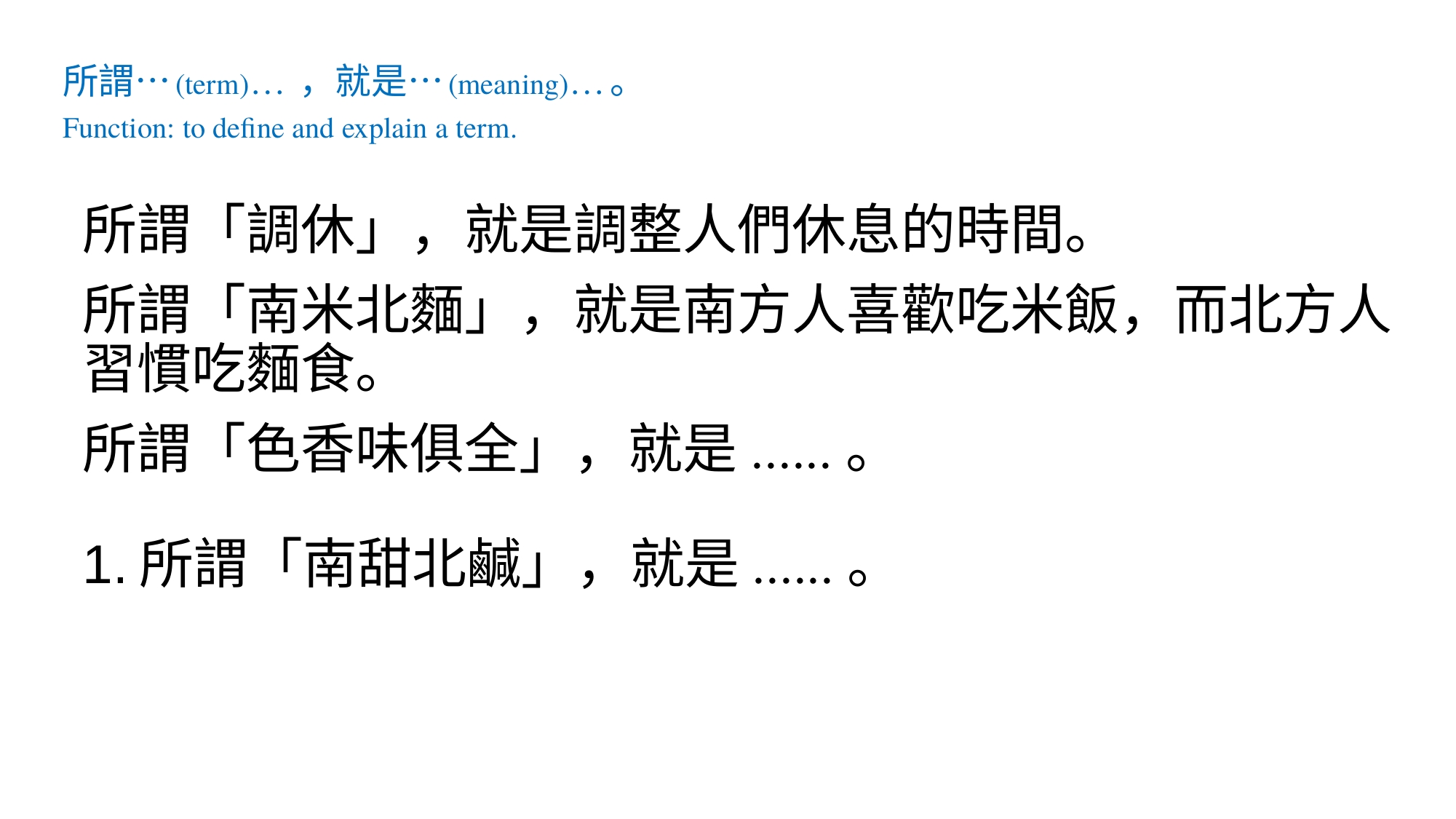

# 所謂…(term)… ，就是…(meaning)…。 Function: to define and explain a term.
所謂「調休」，就是調整人們休息的時間。
所謂「南米北麵」，就是南方人喜歡吃米飯，而北方人習慣吃麵食。
所謂「色香味俱全」，就是......。
所謂「南甜北鹹」，就是......。